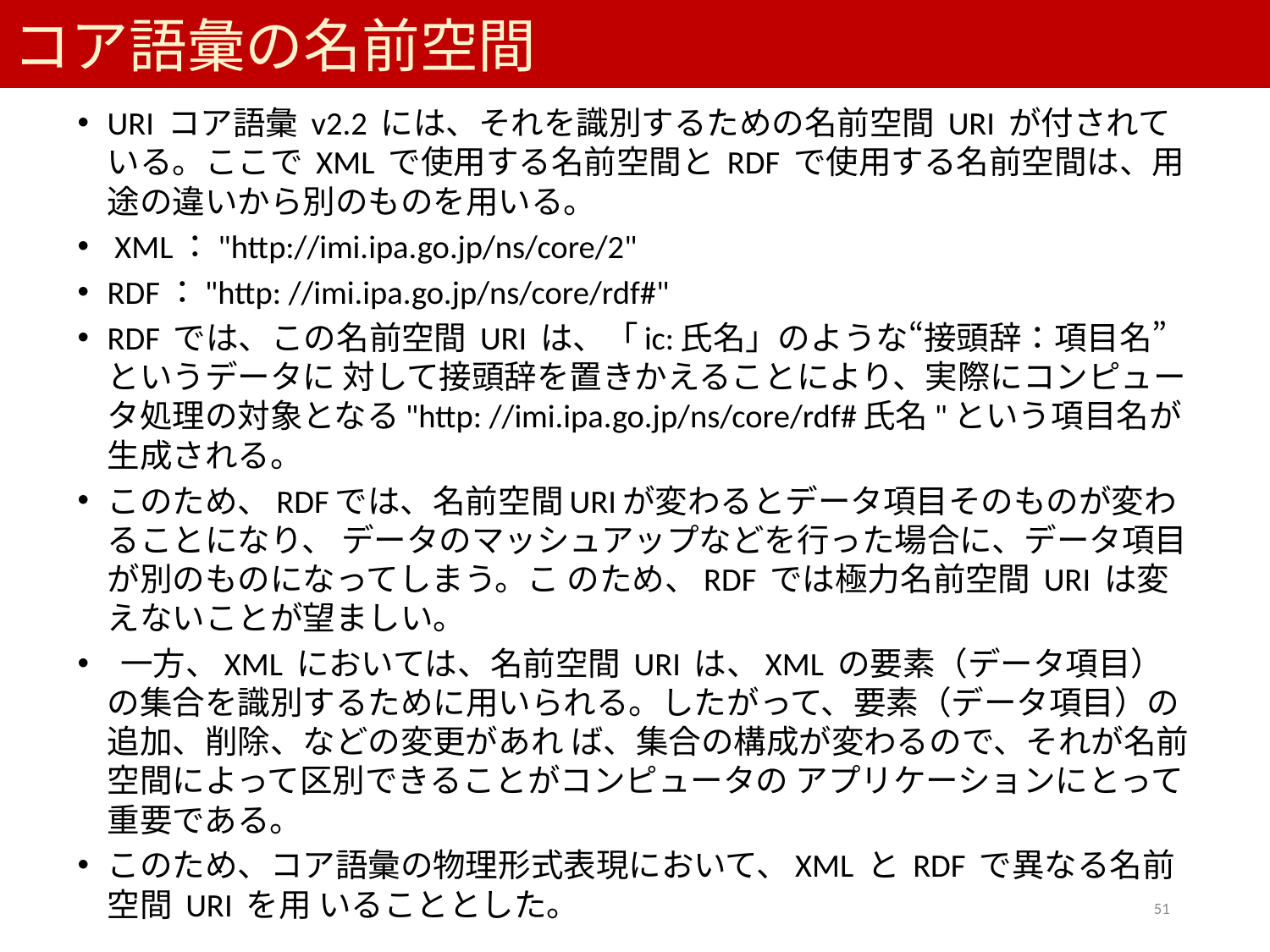

# コア語彙の名前空間
URI コア語彙 v2.2 には、それを識別するための名前空間 URI が付されている。ここで XML で使用する名前空間と RDF で使用する名前空間は、用途の違いから別のものを用いる。
 XML："http://imi.ipa.go.jp/ns/core/2"
RDF："http: //imi.ipa.go.jp/ns/core/rdf#"
RDF では、この名前空間 URI は、「ic:氏名」のような“接頭辞：項目名”というデータに 対して接頭辞を置きかえることにより、実際にコンピュータ処理の対象となる"http: //imi.ipa.go.jp/ns/core/rdf#氏名"という項目名が生成される。
このため、RDFでは、名前空間URIが変わるとデータ項目そのものが変わることになり、 データのマッシュアップなどを行った場合に、データ項目が別のものになってしまう。こ のため、RDF では極力名前空間 URI は変えないことが望ましい。
 一方、XML においては、名前空間 URI は、XML の要素（データ項目）の集合を識別するために用いられる。したがって、要素（データ項目）の追加、削除、などの変更があれ ば、集合の構成が変わるので、それが名前空間によって区別できることがコンピュータの アプリケーションにとって重要である。
このため、コア語彙の物理形式表現において、XML と RDF で異なる名前空間 URI を用 いることとした。
51